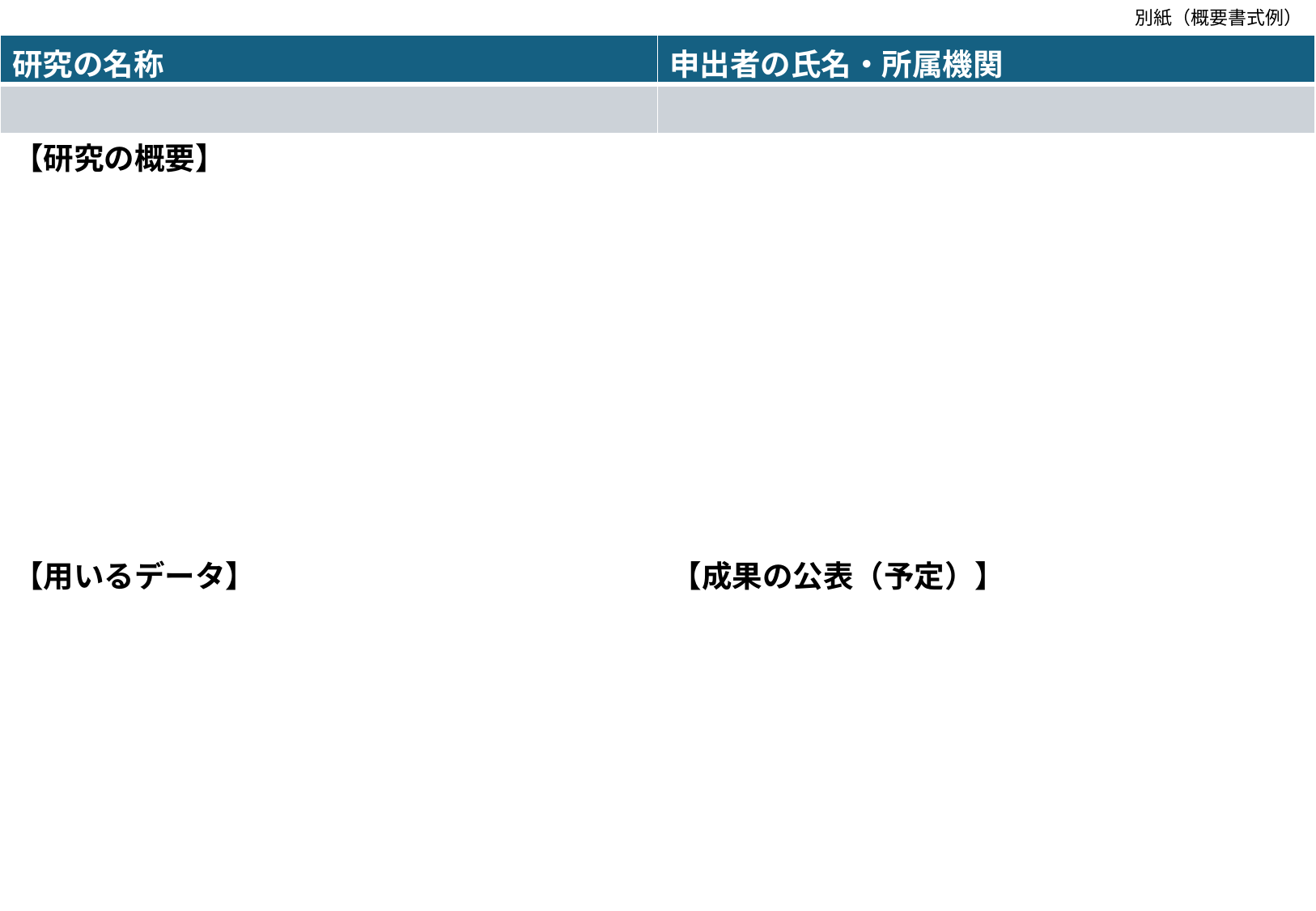

別紙（概要書式例）
| 研究の名称 | 申出者の氏名・所属機関 |
| --- | --- |
|  |  |
【研究の概要】
【用いるデータ】
【成果の公表（予定）】